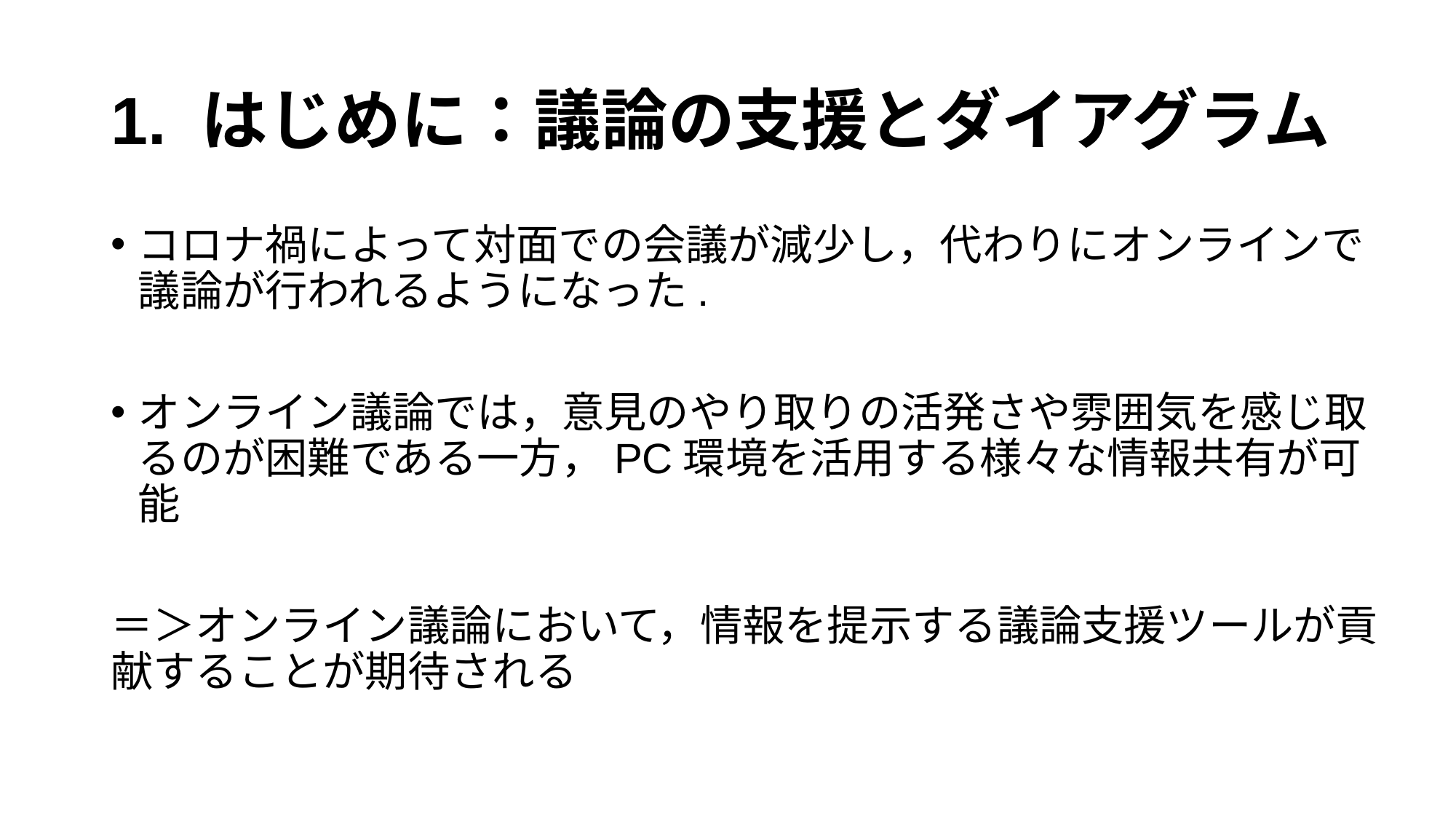

# 1. はじめに：議論の支援とダイアグラム
コロナ禍によって対面での会議が減少し，代わりにオンラインで議論が行われるようになった.

オンライン議論では，意見のやり取りの活発さや雰囲気を感じ取るのが困難である一方，PC環境を活用する様々な情報共有が可能

＝＞オンライン議論において，情報を提示する議論支援ツールが貢献することが期待される